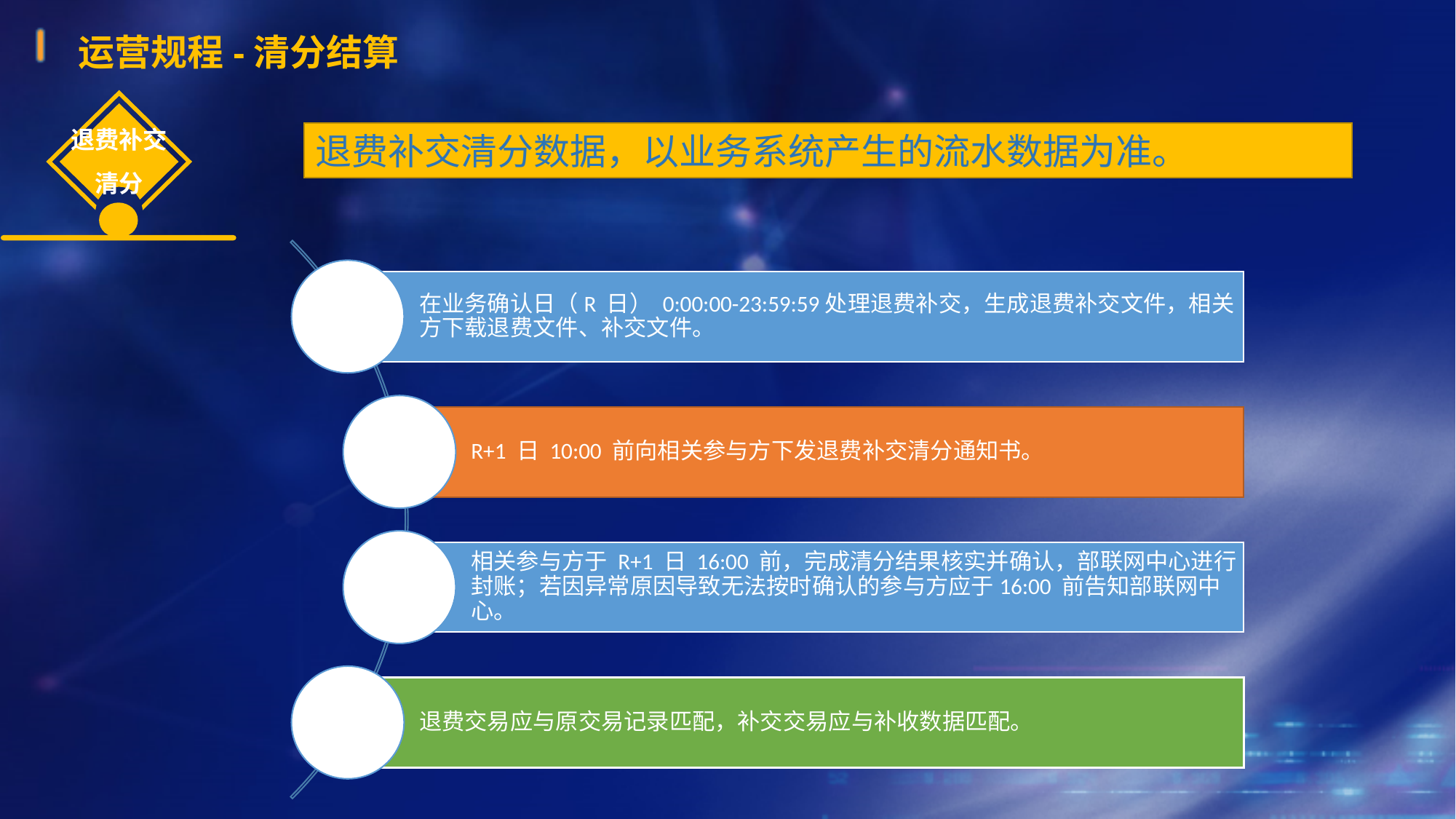

运营规程-清分结算
退费补交
清分
退费补交清分数据，以业务系统产生的流水数据为准。

在业务确认日（R 日） 0:00:00-23:59:59处理退费补交，生成退费补交文件，相关方下载退费文件、补交文件。
R+1 日 10:00 前向相关参与方下发退费补交清分通知书。
相关参与方于 R+1 日 16:00 前，完成清分结果核实并确认，部联网中心进行封账；若因异常原因导致无法按时确认的参与方应于16:00 前告知部联网中心。
退费交易应与原交易记录匹配，补交交易应与补收数据匹配。